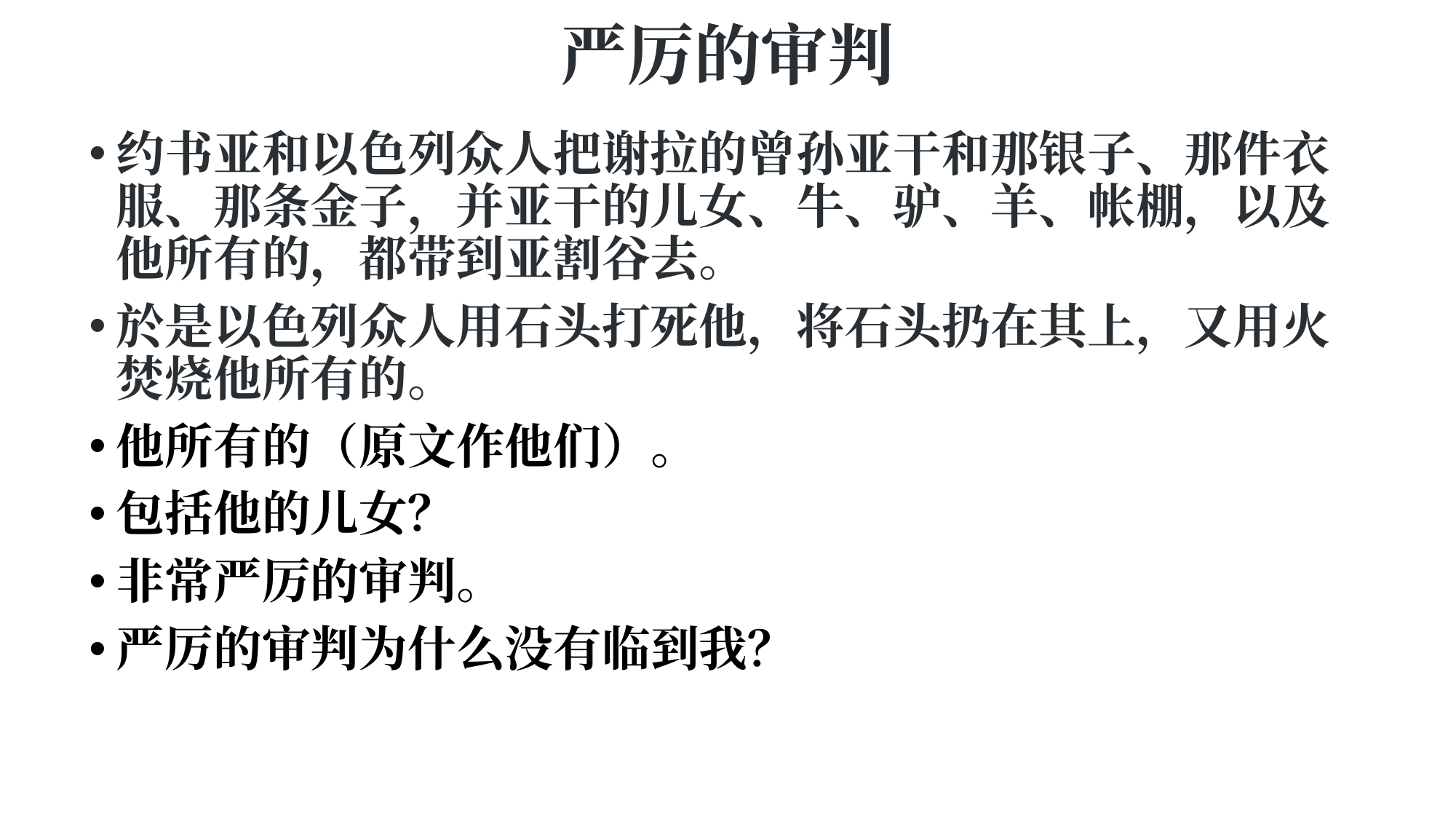

# 严厉的审判
约书亚和以色列众人把谢拉的曾孙亚干和那银子、那件衣服、那条金子，并亚干的儿女、牛、驴、羊、帐棚，以及他所有的，都带到亚割谷去。
於是以色列众人用石头打死他，将石头扔在其上，又用火焚烧他所有的。
他所有的（原文作他们）。
包括他的儿女？
非常严厉的审判。
严厉的审判为什么没有临到我？